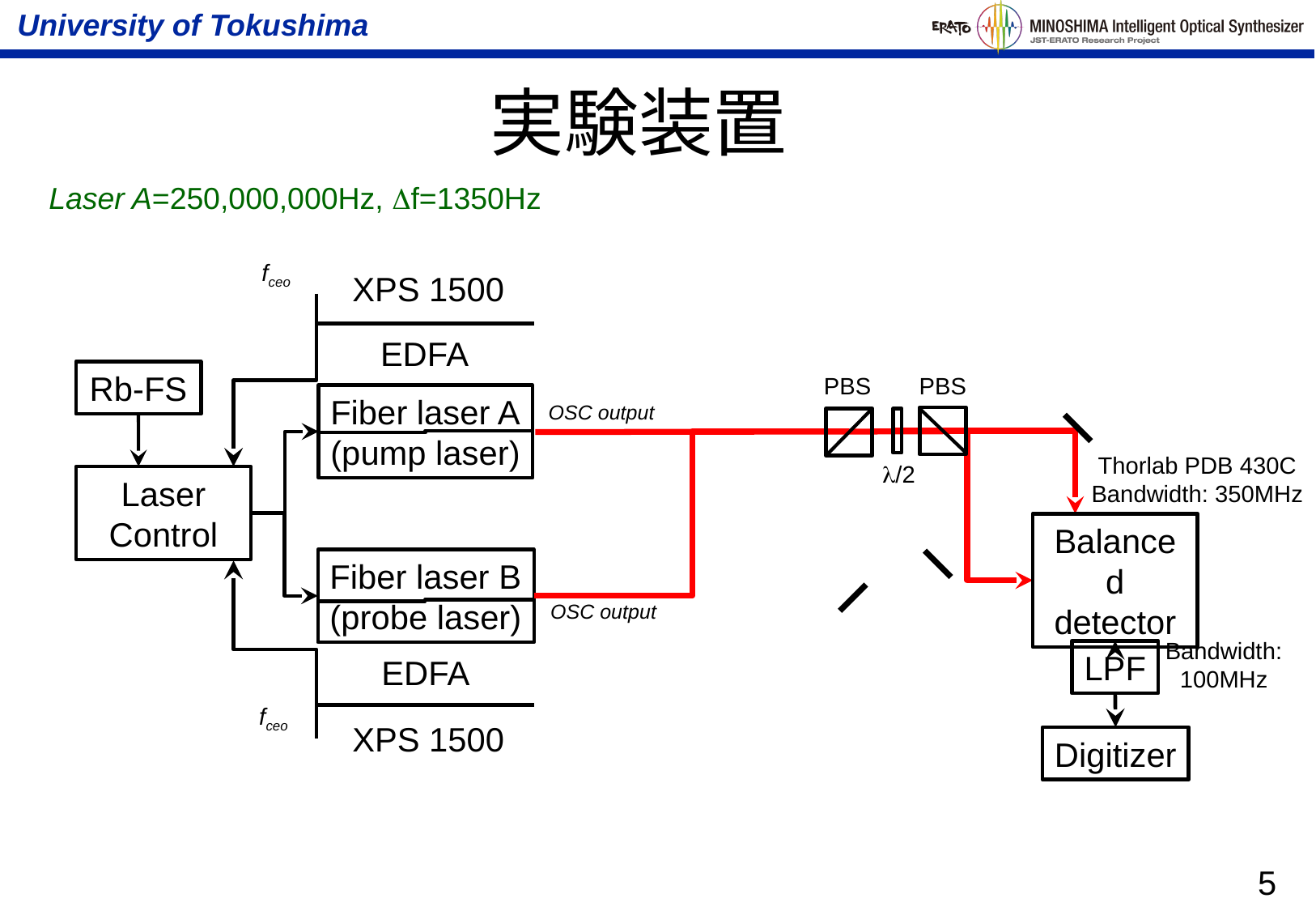

# 実験装置
Laser A=250,000,000Hz, Δf=1350Hz
fceo
XPS 1500
EDFA
Rb-FS
PBS
PBS
Fiber laser A
(pump laser)
OSC output

λ/2
Laser Control
Balanced detector
Fiber laser B
(probe laser)
OSC output
Thorlab PDB 430C Bandwidth: 350MHz
Bandwidth: 100MHz
LPF
EDFA
fceo
XPS 1500
Digitizer
5